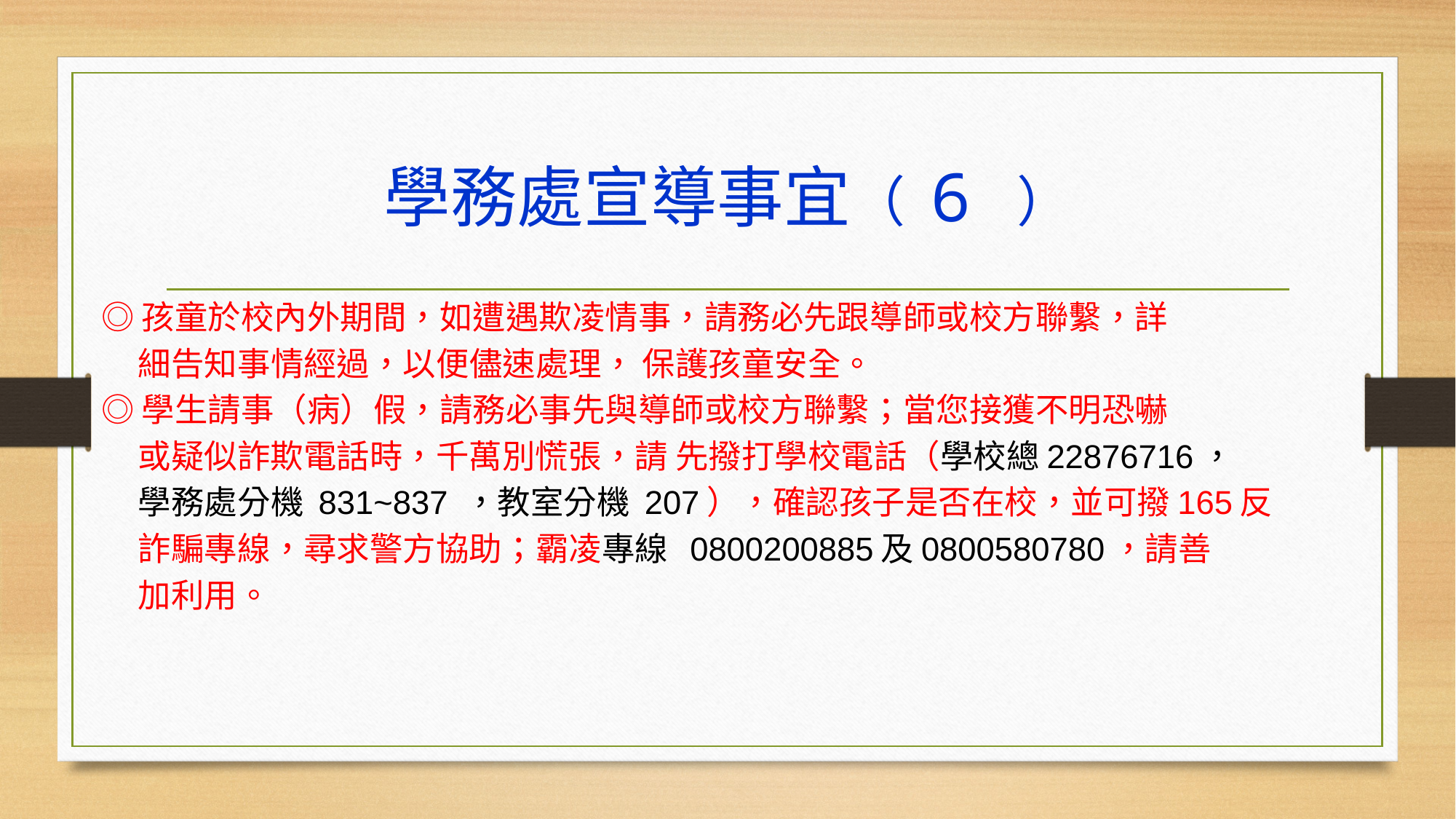

# 學務處宣導事宜（ 6 ）
◎孩童於校內外期間，如遭遇欺凌情事，請務必先跟導師或校方聯繫，詳
    細告知事情經過，以便儘速處理， 保護孩童安全。
◎學生請事（病）假，請務必事先與導師或校方聯繫；當您接獲不明恐嚇
    或疑似詐欺電話時，千萬別慌張，請 先撥打學校電話（學校總22876716，
    學務處分機 831~837 ，教室分機 207），確認孩子是否在校，並可撥165反
    詐騙專線，尋求警方協助；霸凌專線  0800200885及0800580780，請善
    加利用。